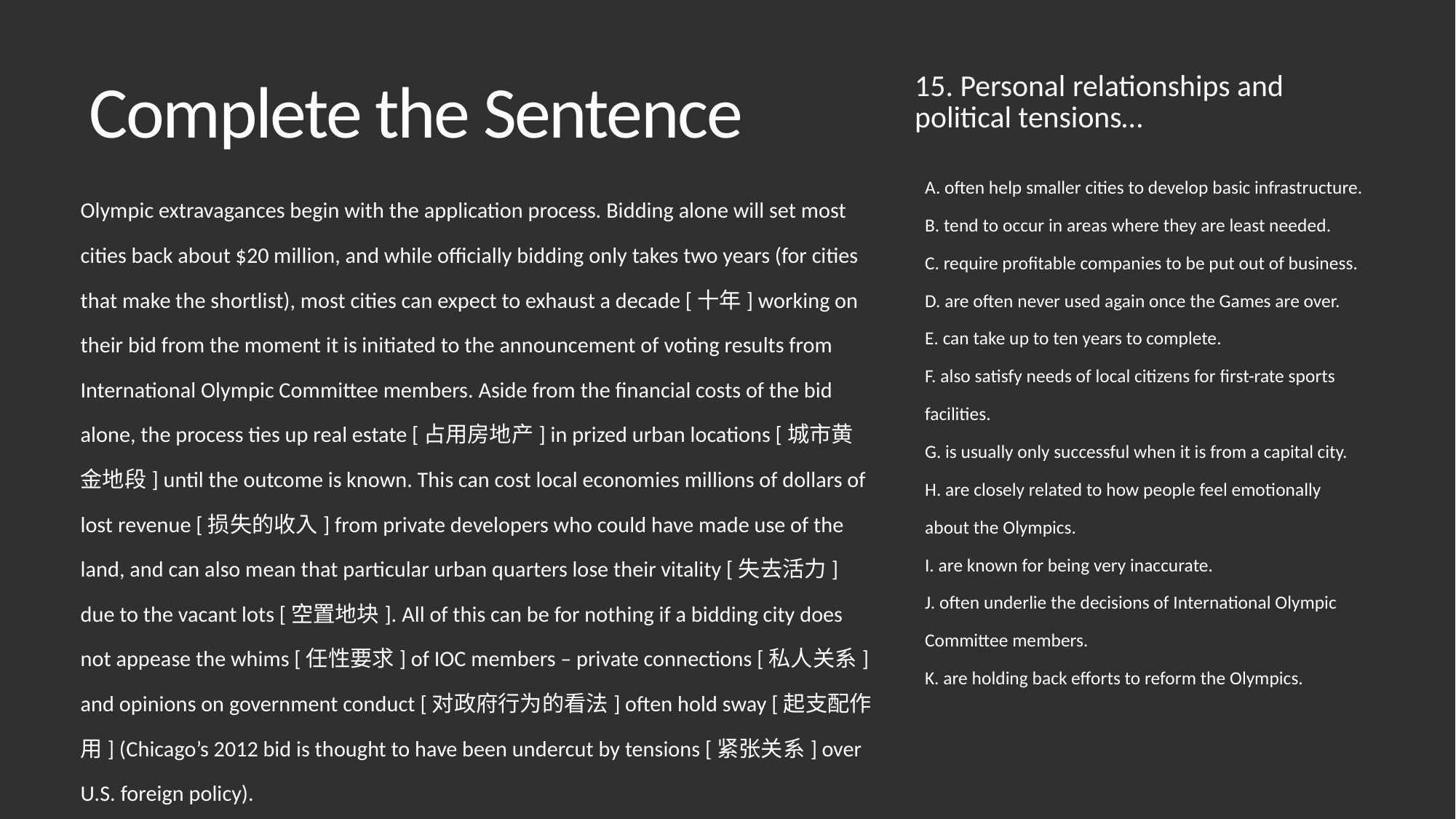

# Complete the Sentence
15. Personal relationships and political tensions…
A. often help smaller cities to develop basic infrastructure.
B. tend to occur in areas where they are least needed.
C. require profitable companies to be put out of business.
D. are often never used again once the Games are over.
E. can take up to ten years to complete.
F. also satisfy needs of local citizens for first-rate sports facilities.
G. is usually only successful when it is from a capital city.
H. are closely related to how people feel emotionally about the Olympics.
I. are known for being very inaccurate.
J. often underlie the decisions of International Olympic Committee members.
K. are holding back efforts to reform the Olympics.
Olympic extravagances begin with the application process. Bidding alone will set most cities back about $20 million, and while officially bidding only takes two years (for cities that make the shortlist), most cities can expect to exhaust a decade [十年] working on their bid from the moment it is initiated to the announcement of voting results from International Olympic Committee members. Aside from the financial costs of the bid alone, the process ties up real estate [占用房地产] in prized urban locations [城市黄金地段] until the outcome is known. This can cost local economies millions of dollars of lost revenue [损失的收入] from private developers who could have made use of the land, and can also mean that particular urban quarters lose their vitality [失去活力] due to the vacant lots [空置地块]. All of this can be for nothing if a bidding city does not appease the whims [任性要求] of IOC members – private connections [私人关系] and opinions on government conduct [对政府行为的看法] often hold sway [起支配作用] (Chicago’s 2012 bid is thought to have been undercut by tensions [紧张关系] over U.S. foreign policy).